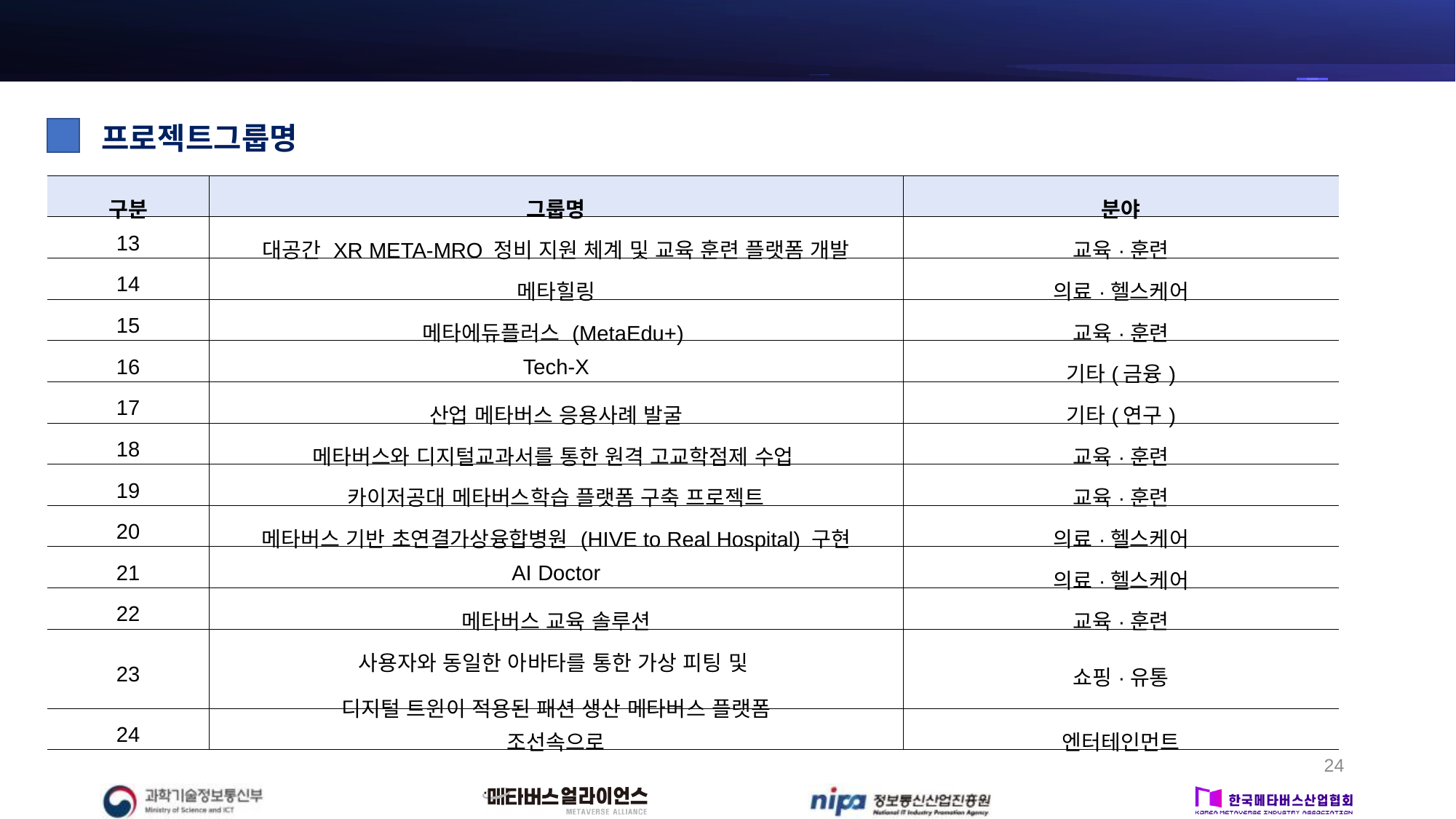

2. 메타버스얼라이언스 프로젝트 그룹 접수현황
프로젝트그룹명

| 구분 | 그룹명 | 분야 |
| --- | --- | --- |
| 13 | 대공간 XR META-MRO 정비 지원 체계 및 교육 훈련 플랫폼 개발 | 교육·훈련 |
| 14 | 메타힐링 | 의료·헬스케어 |
| 15 | 메타에듀플러스 (MetaEdu+) | 교육·훈련 |
| 16 | Tech-X | 기타(금융) |
| 17 | 산업 메타버스 응용사례 발굴 | 기타(연구) |
| 18 | 메타버스와 디지털교과서를 통한 원격 고교학점제 수업 | 교육·훈련 |
| 19 | 카이저공대 메타버스학습 플랫폼 구축 프로젝트 | 교육·훈련 |
| 20 | 메타버스 기반 초연결가상융합병원 (HIVE to Real Hospital) 구현 | 의료·헬스케어 |
| 21 | AI Doctor | 의료·헬스케어 |
| 22 | 메타버스 교육 솔루션 | 교육·훈련 |
| 23 | 사용자와 동일한 아바타를 통한 가상 피팅 및 디지털 트윈이 적용된 패션 생산 메타버스 플랫폼 | 쇼핑·유통 |
| 24 | 조선속으로 | 엔터테인먼트 |
24